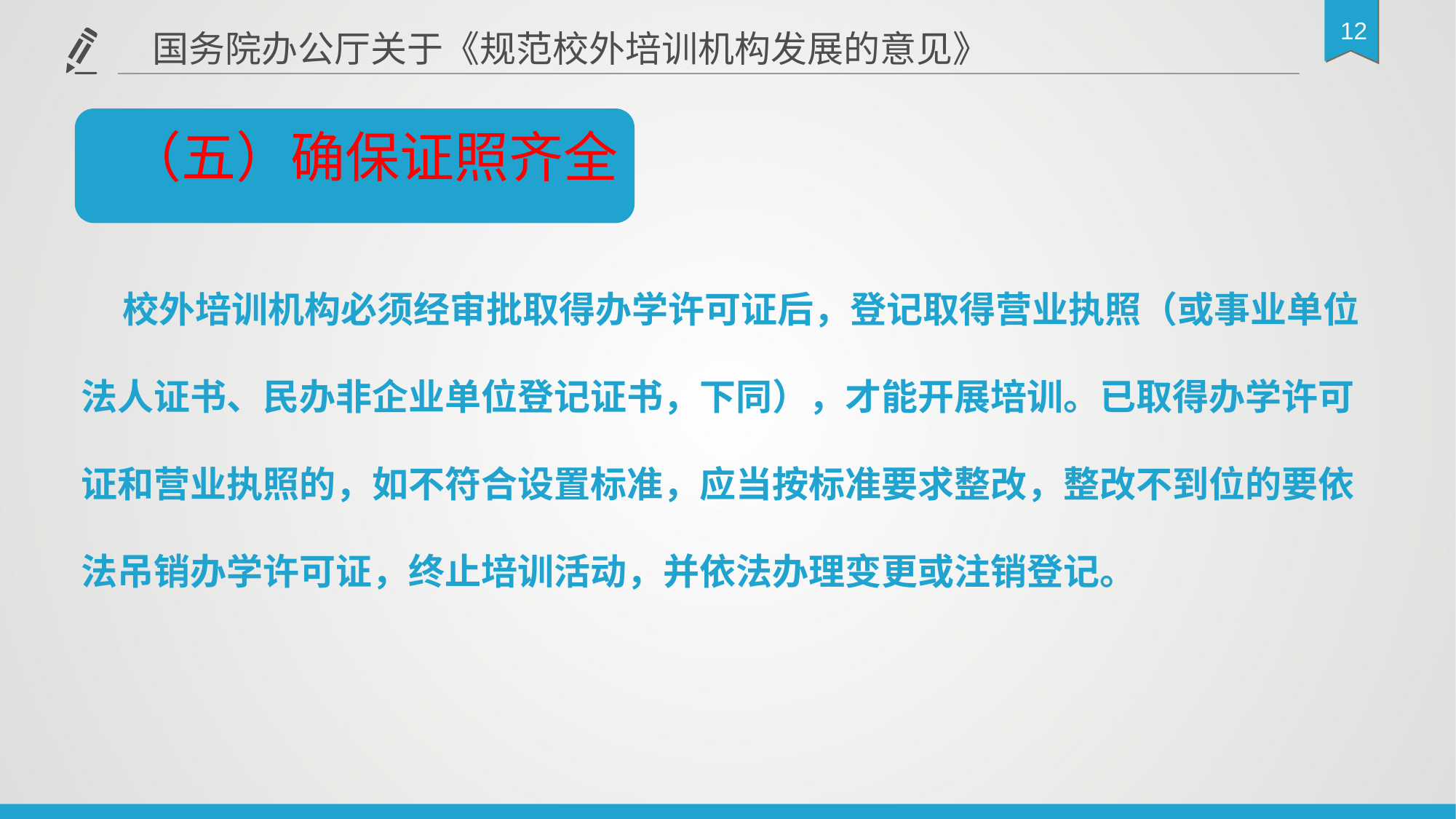

国务院办公厅关于《规范校外培训机构发展的意见》

（五）确保证照齐全
    校外培训机构必须经审批取得办学许可证后，登记取得营业执照（或事业单位法人证书、民办非企业单位登记证书，下同），才能开展培训。已取得办学许可证和营业执照的，如不符合设置标准，应当按标准要求整改，整改不到位的要依法吊销办学许可证，终止培训活动，并依法办理变更或注销登记。